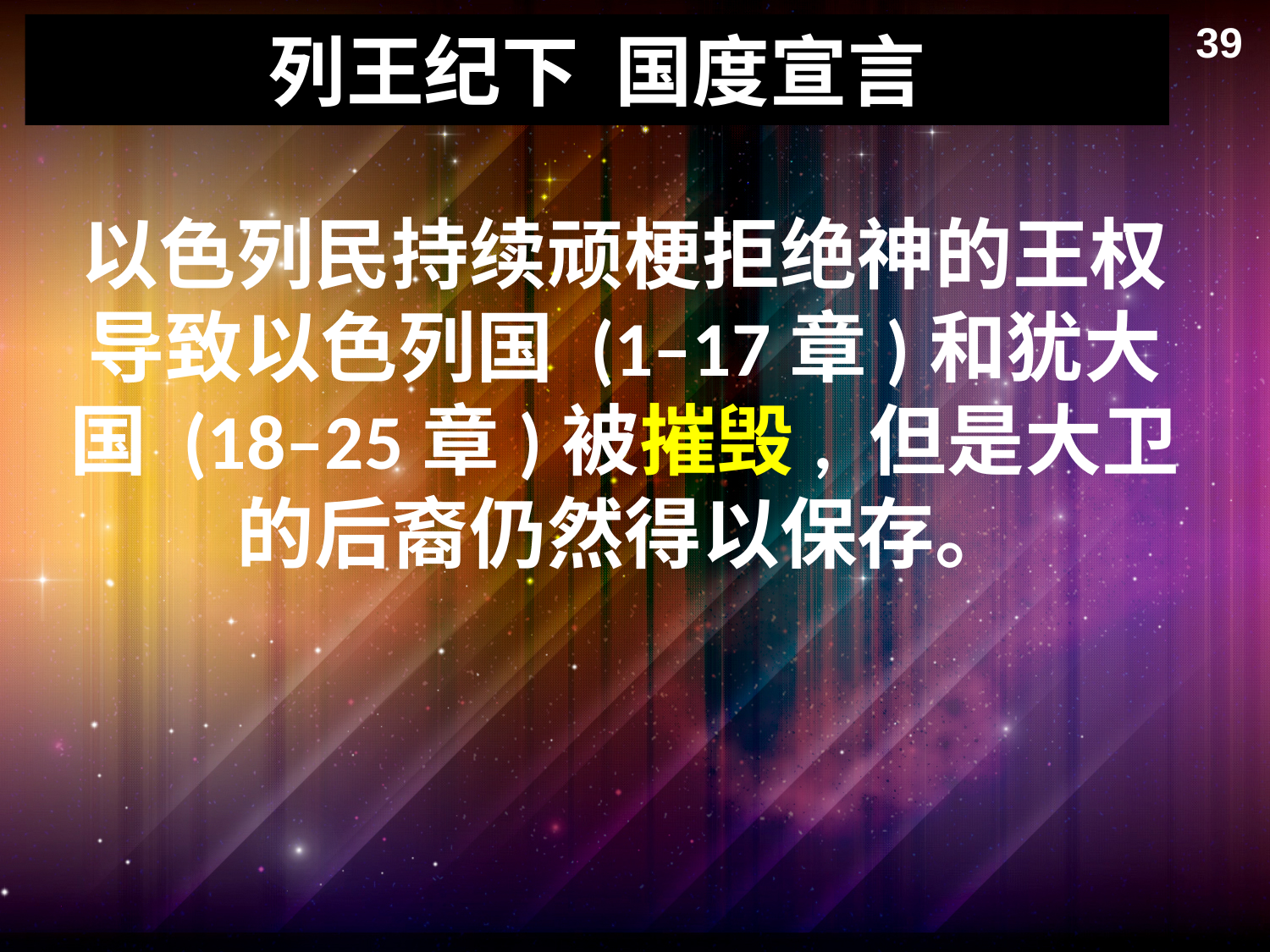

39
# 列王纪下  国度宣言
以色列民持续顽梗拒绝神的王权导致以色列国 (1–17章)和犹大国 (18–25章)被摧毁, 但是大卫的后裔仍然得以保存。